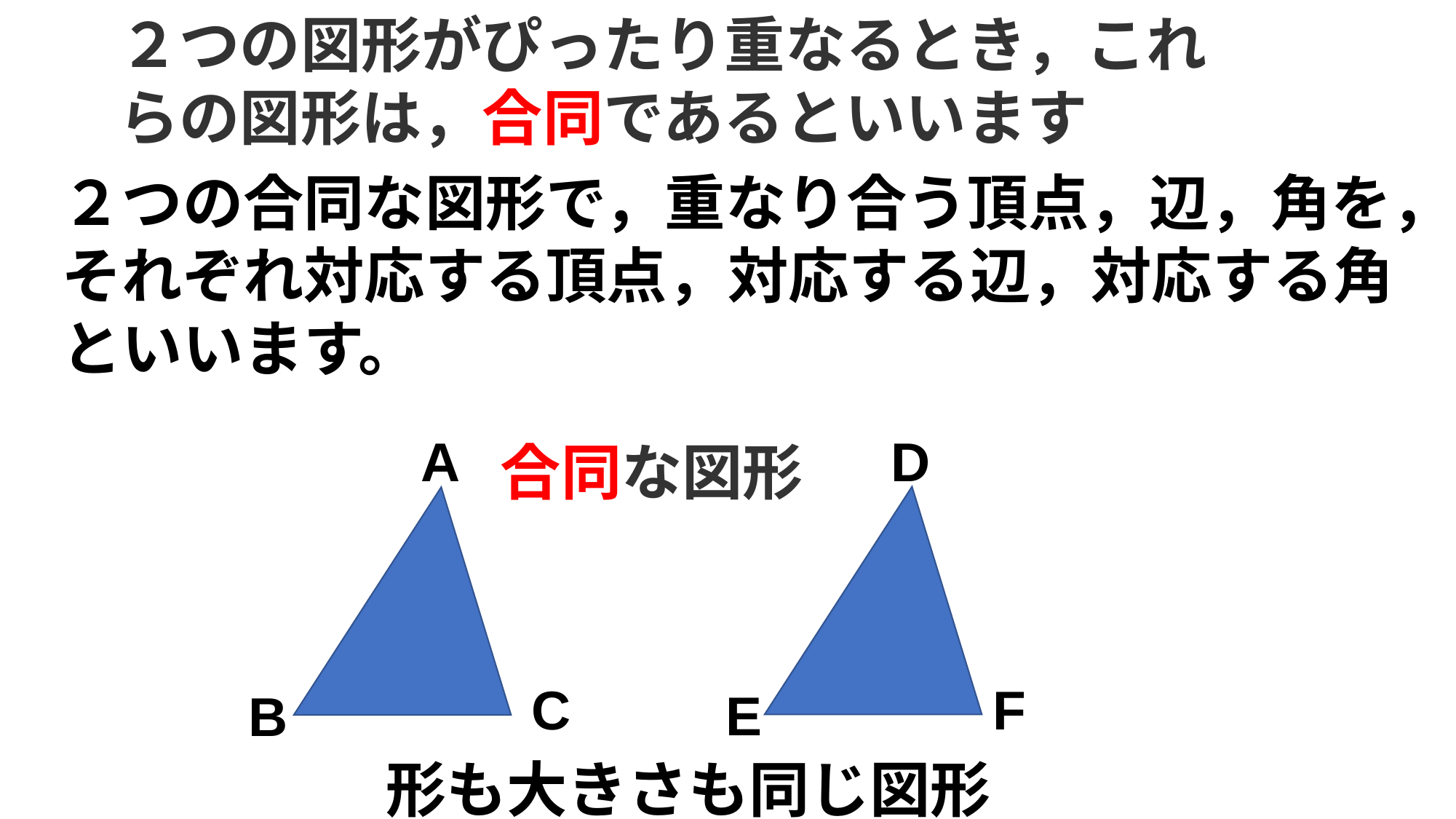

２つの図形がぴったり重なるとき，これらの図形は，合同であるといいます
２つの合同な図形で，重なり合う頂点，辺，角を，それぞれ対応する頂点，対応する辺，対応する角といいます。
A
D
合同な図形

F
C
E
B
形も大きさも同じ図形